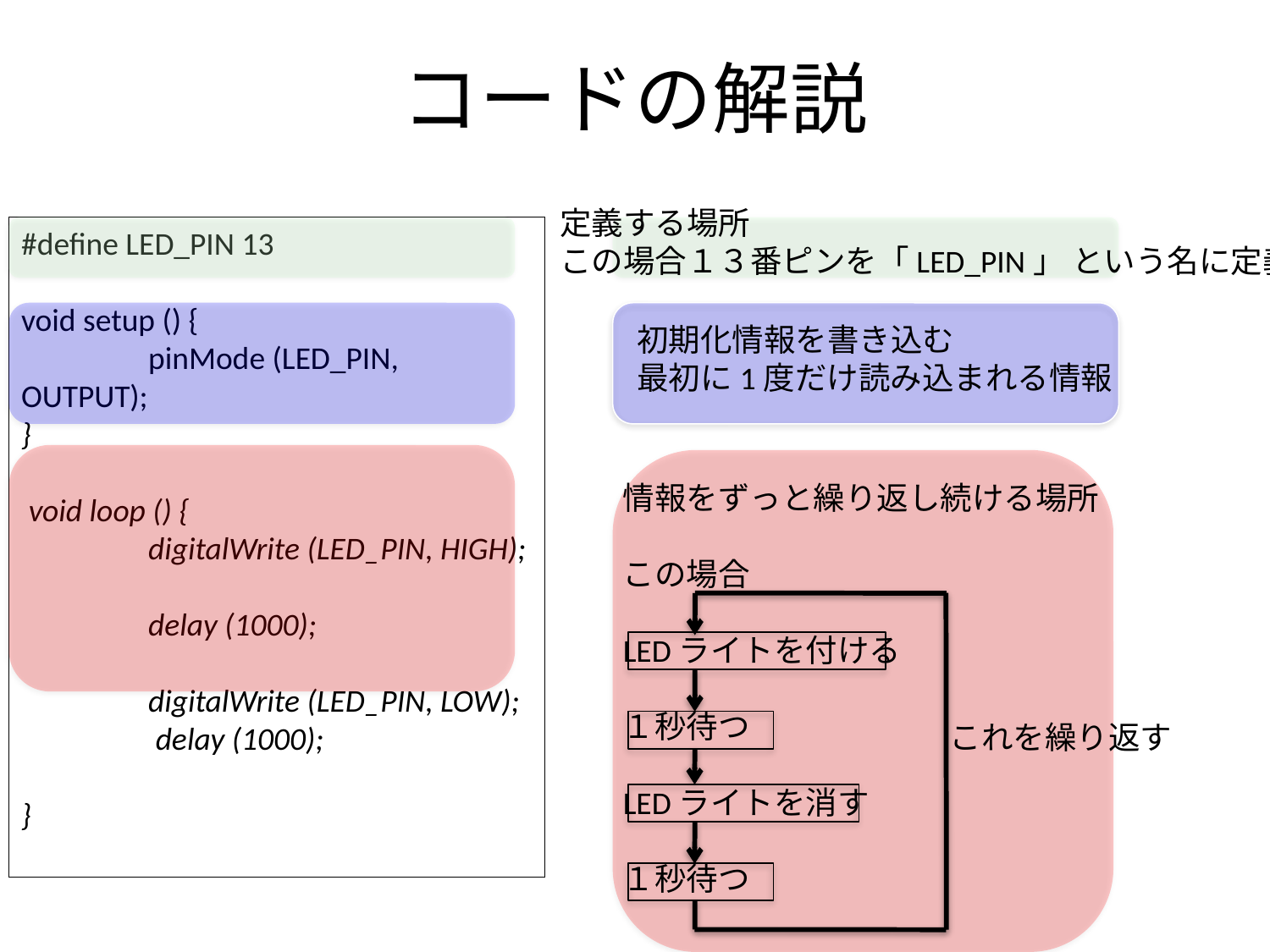

# コードの解説
定義する場所
この場合１３番ピンを「LED_PIN」 という名に定義
#define LED_PIN 13

void setup () {
	pinMode (LED_PIN, OUTPUT);
}

 void loop () {
	digitalWrite (LED_PIN, HIGH);
	delay (1000);
	digitalWrite (LED_PIN, LOW);
	 delay (1000);
}

初期化情報を書き込む
最初に1度だけ読み込まれる情報

情報をずっと繰り返し続ける場所

この場合

LEDライトを付ける

１秒待つ

LEDライトを消す

１秒待つ

これを繰り返す